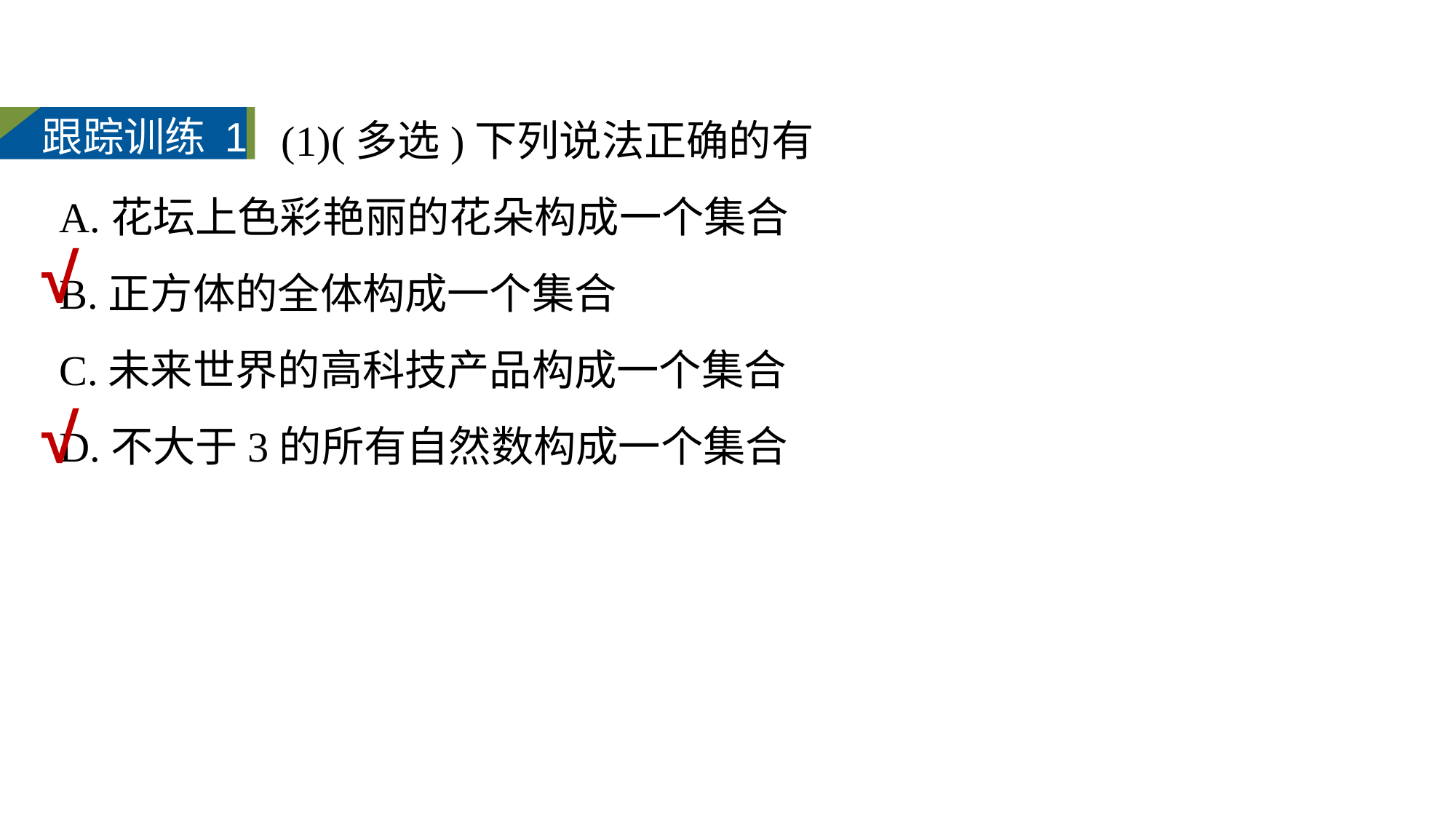

(1)(多选)下列说法正确的有
A.花坛上色彩艳丽的花朵构成一个集合
B.正方体的全体构成一个集合
C.未来世界的高科技产品构成一个集合
D.不大于3的所有自然数构成一个集合
跟踪训练 1

√
√